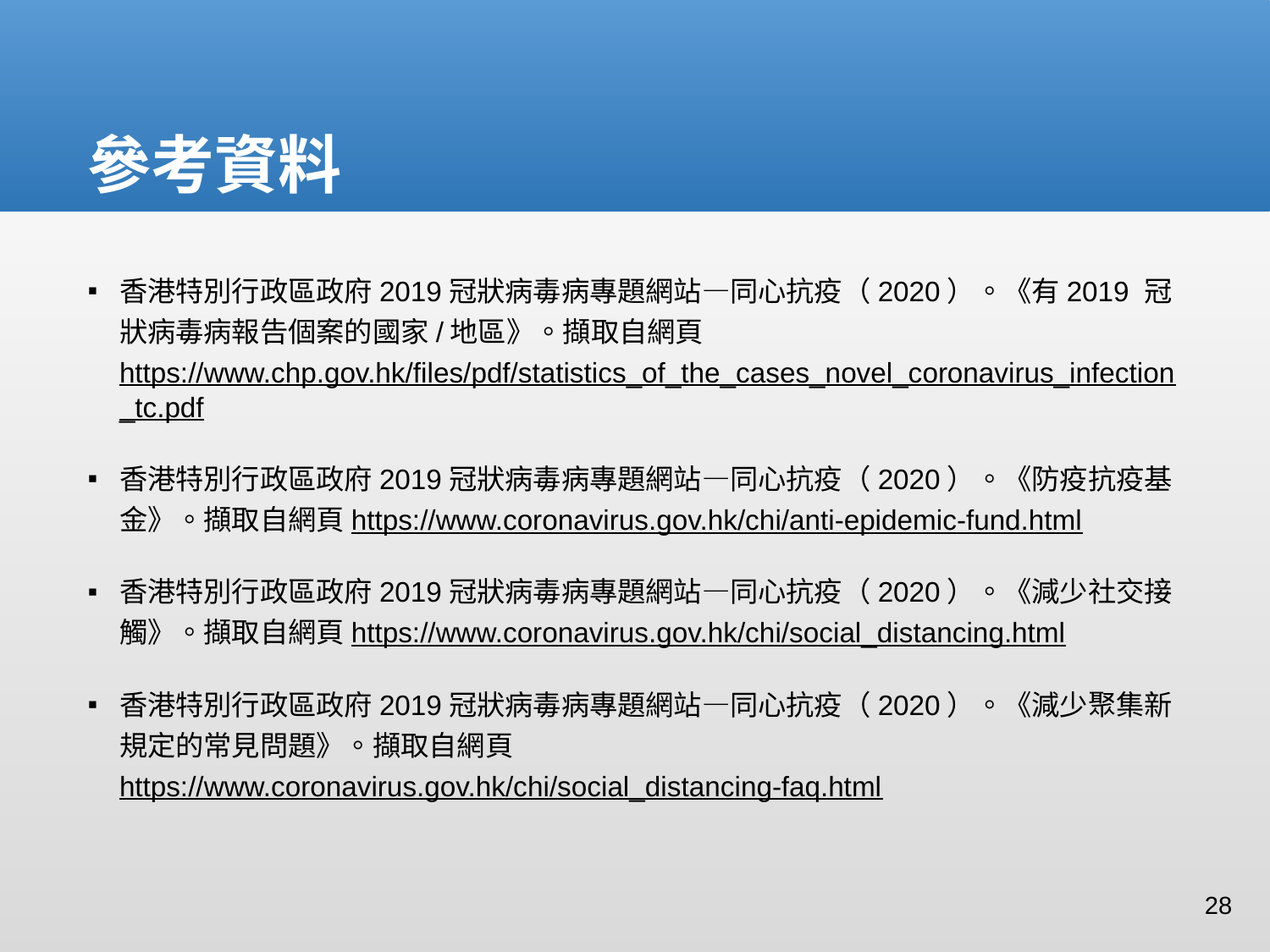

# 參考資料
香港特別行政區政府2019冠狀病毒病專題網站—同心抗疫（2020）。《有2019 冠狀病毒病報告個案的國家/地區》。擷取自網頁https://www.chp.gov.hk/files/pdf/statistics_of_the_cases_novel_coronavirus_infection_tc.pdf
香港特別行政區政府2019冠狀病毒病專題網站—同心抗疫（2020）。《防疫抗疫基金》。擷取自網頁https://www.coronavirus.gov.hk/chi/anti-epidemic-fund.html
香港特別行政區政府2019冠狀病毒病專題網站—同心抗疫（2020）。《減少社交接觸》。擷取自網頁https://www.coronavirus.gov.hk/chi/social_distancing.html
香港特別行政區政府2019冠狀病毒病專題網站—同心抗疫（2020）。《減少聚集新規定的常見問題》。擷取自網頁https://www.coronavirus.gov.hk/chi/social_distancing-faq.html

28